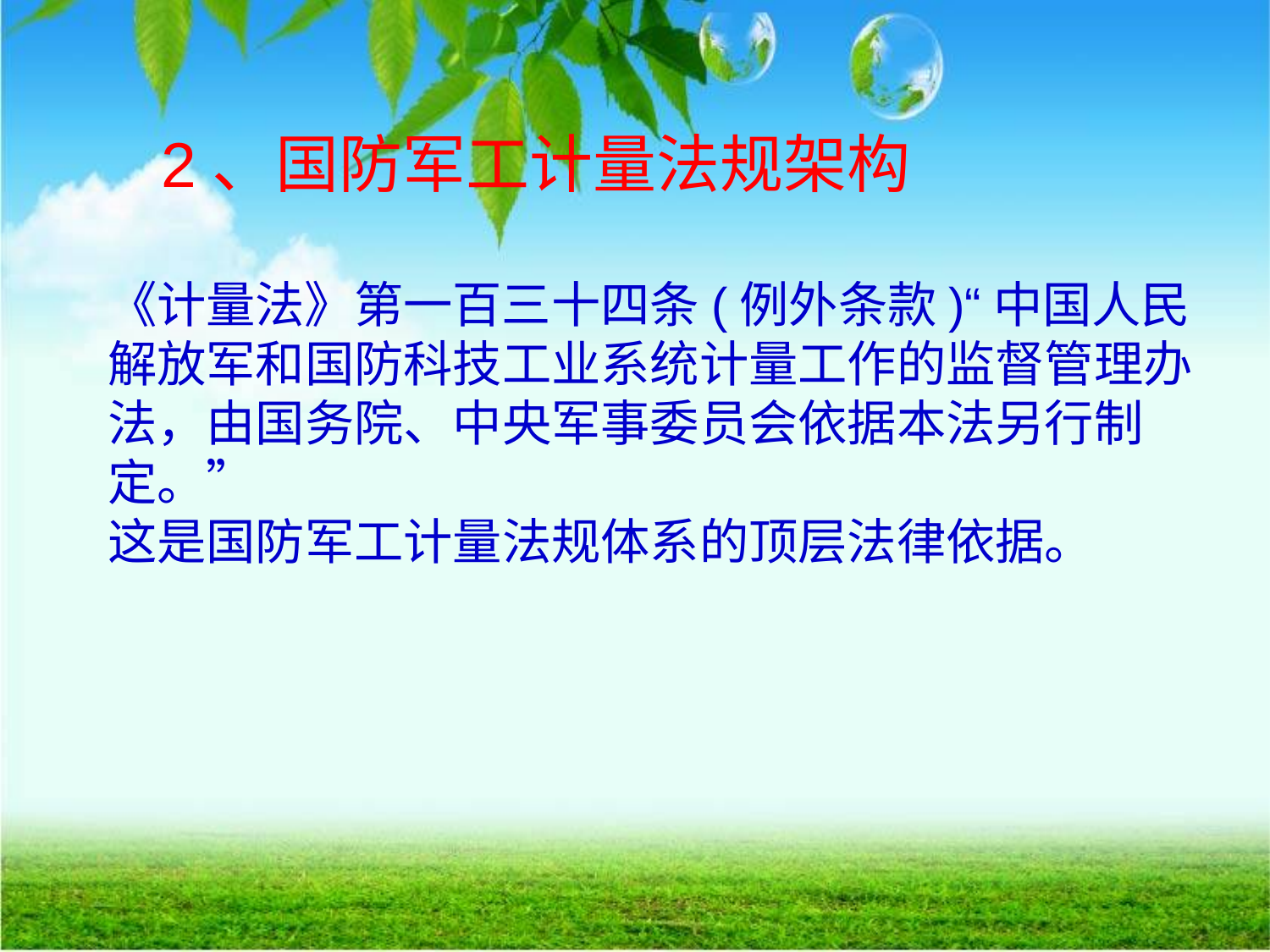

2、国防军工计量法规架构

《计量法》第一百三十四条(例外条款)“中国人民解放军和国防科技工业系统计量工作的监督管理办法，由国务院、中央军事委员会依据本法另行制定。”
这是国防军工计量法规体系的顶层法律依据。